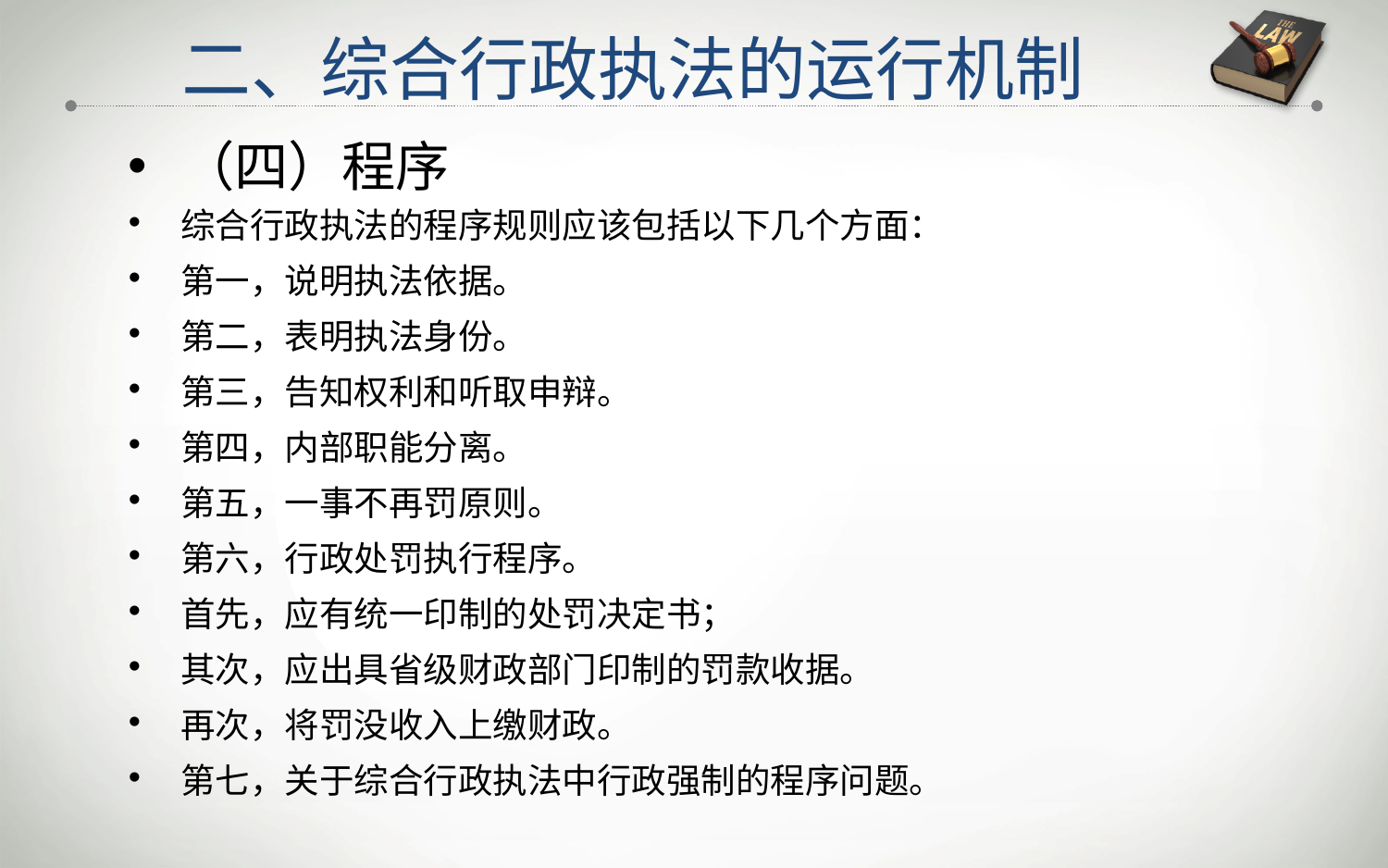

二、综合行政执法的运行机制
（四）程序

综合行政执法的程序规则应该包括以下几个方面：

第一，说明执法依据。

第二，表明执法身份。

第三，告知权利和听取申辩。

第四，内部职能分离。

第五，一事不再罚原则。

第六，行政处罚执行程序。

首先，应有统一印制的处罚决定书；

其次，应出具省级财政部门印制的罚款收据。

再次，将罚没收入上缴财政。

第七，关于综合行政执法中行政强制的程序问题。